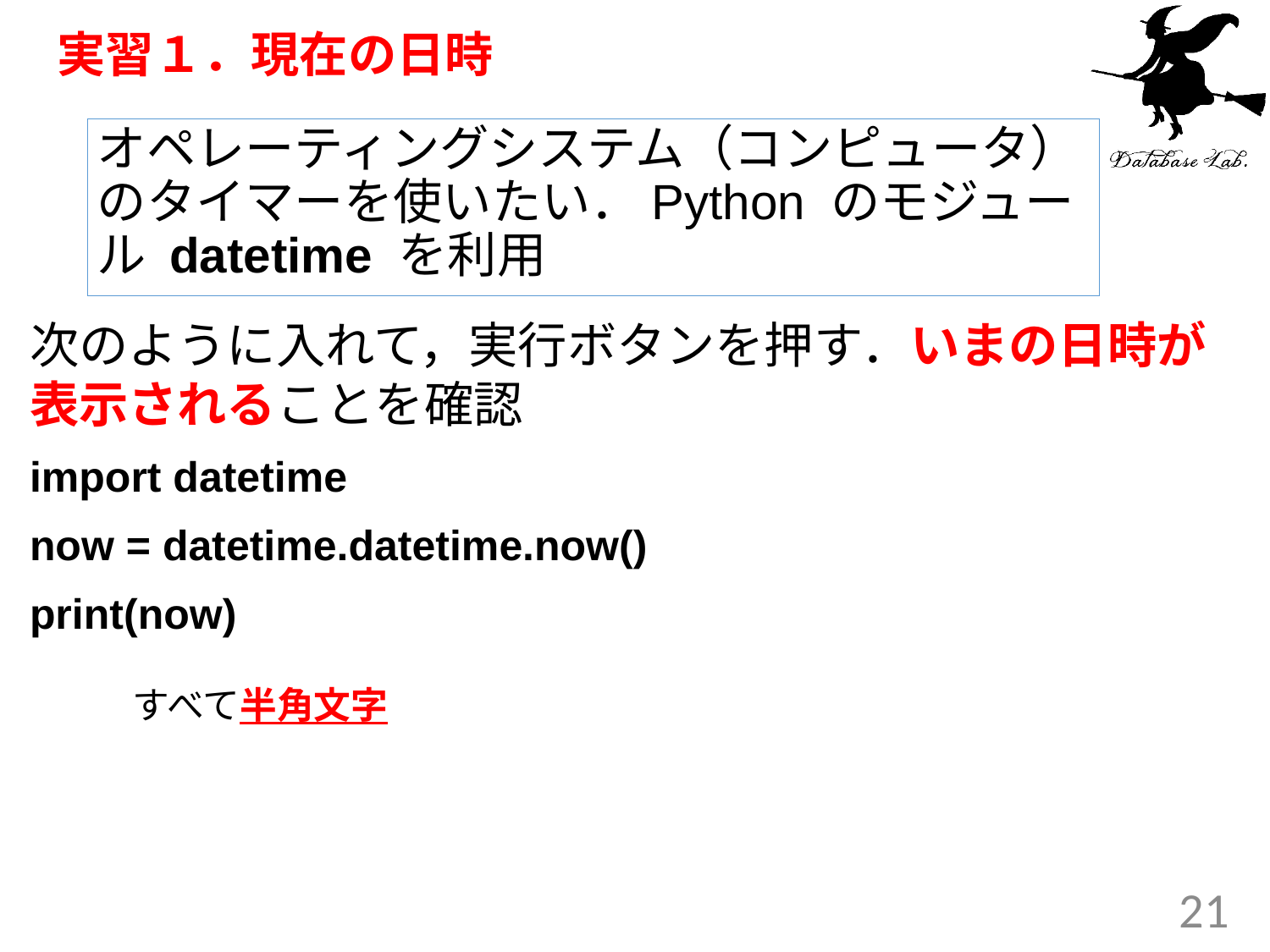

# 実習１．現在の日時
オペレーティングシステム（コンピュータ）のタイマーを使いたい．Python のモジュール datetime を利用
次のように入れて，実行ボタンを押す．いまの日時が表示されることを確認
import datetime
now = datetime.datetime.now()
print(now)
すべて半角文字
21